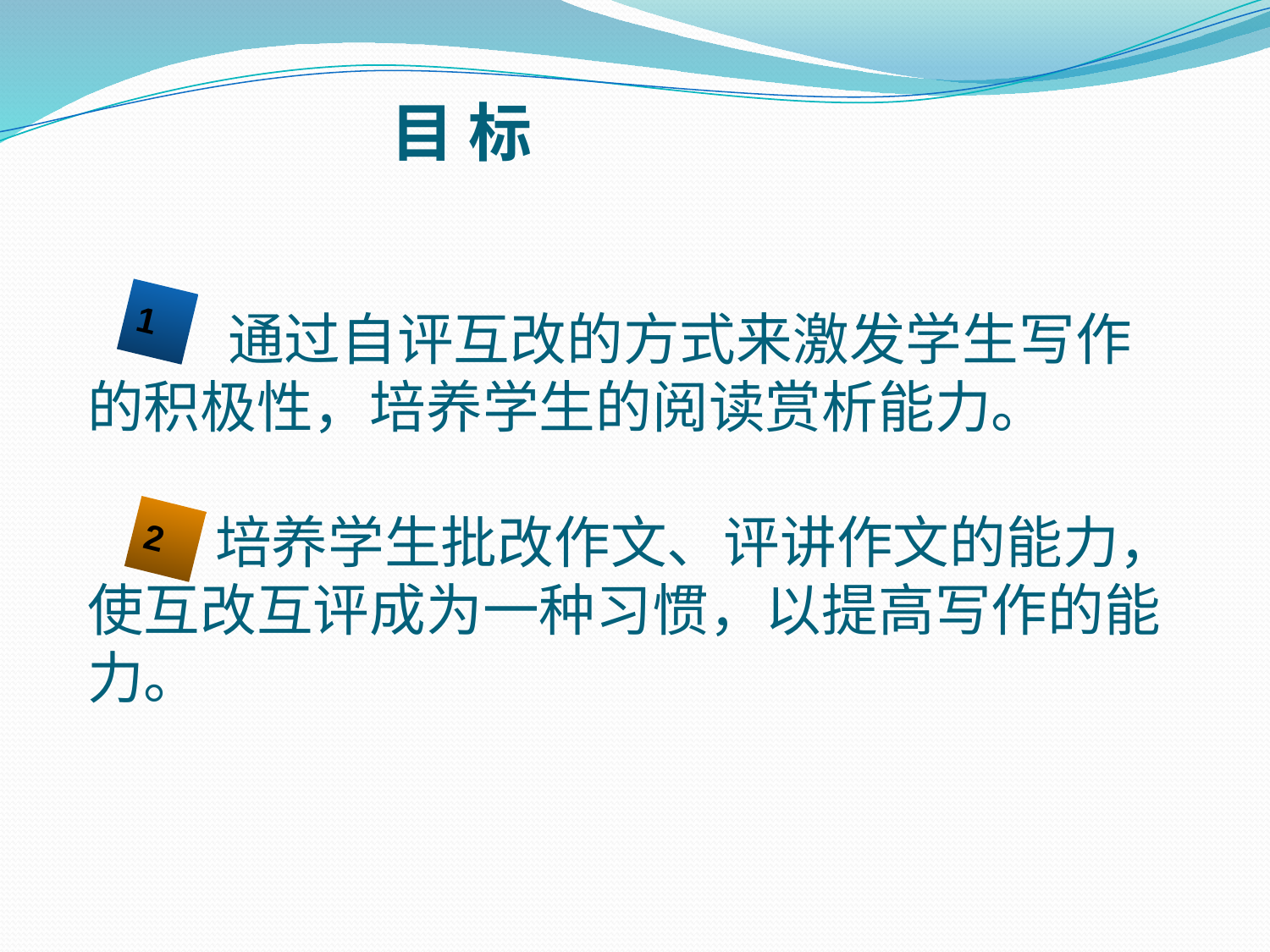

目 标

          通过自评互改的方式来激发学生写作的积极性，培养学生的阅读赏析能力。

         培养学生批改作文、评讲作文的能力，使互改互评成为一种习惯，以提高写作的能力。

1
2